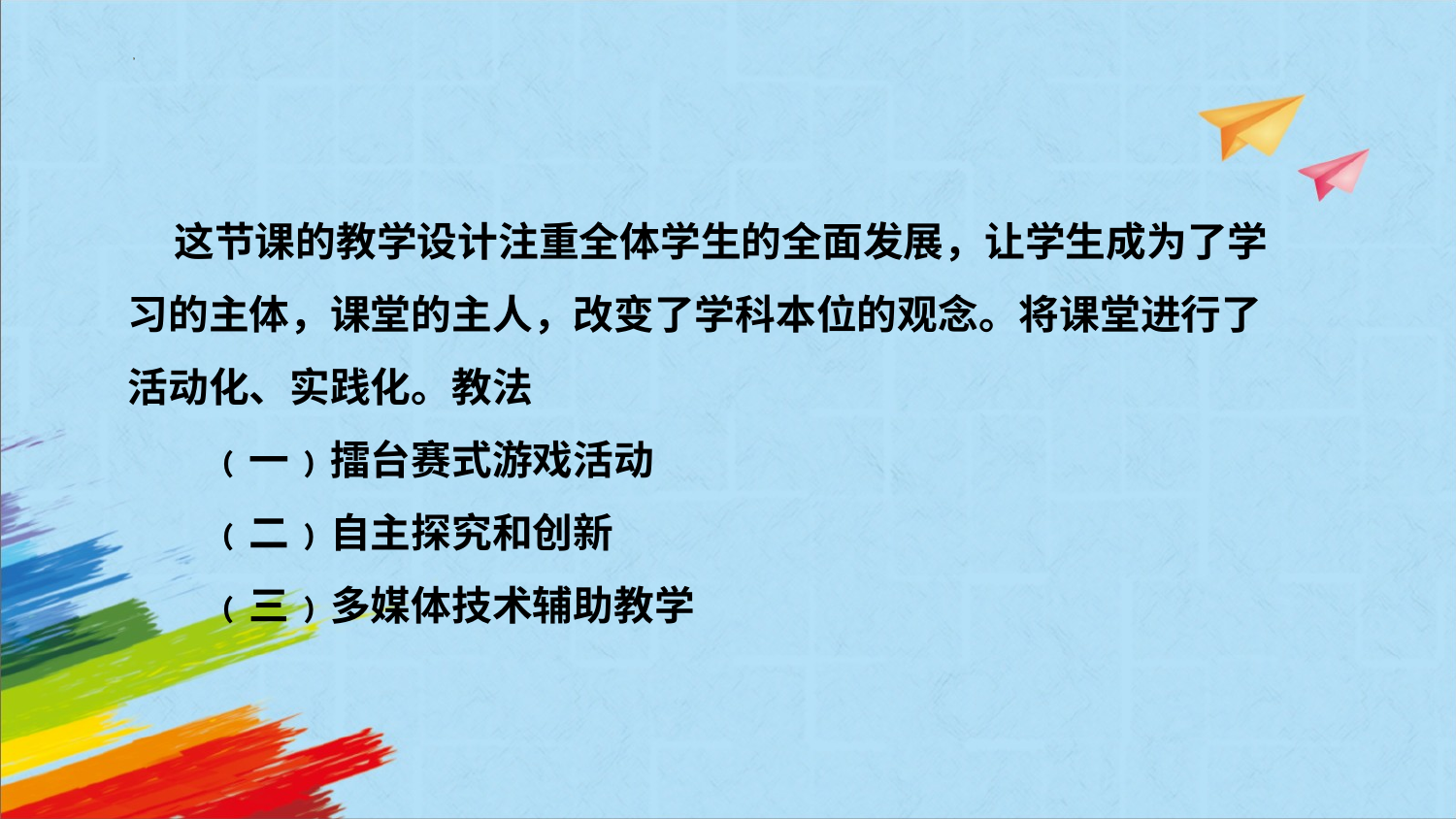

这节课的教学设计注重全体学生的全面发展，让学生成为了学习的主体，课堂的主人，改变了学科本位的观念。将课堂进行了活动化、实践化。教法
　　﹙一﹚擂台赛式游戏活动
　　﹙二﹚自主探究和创新
　　﹙三﹚多媒体技术辅助教学